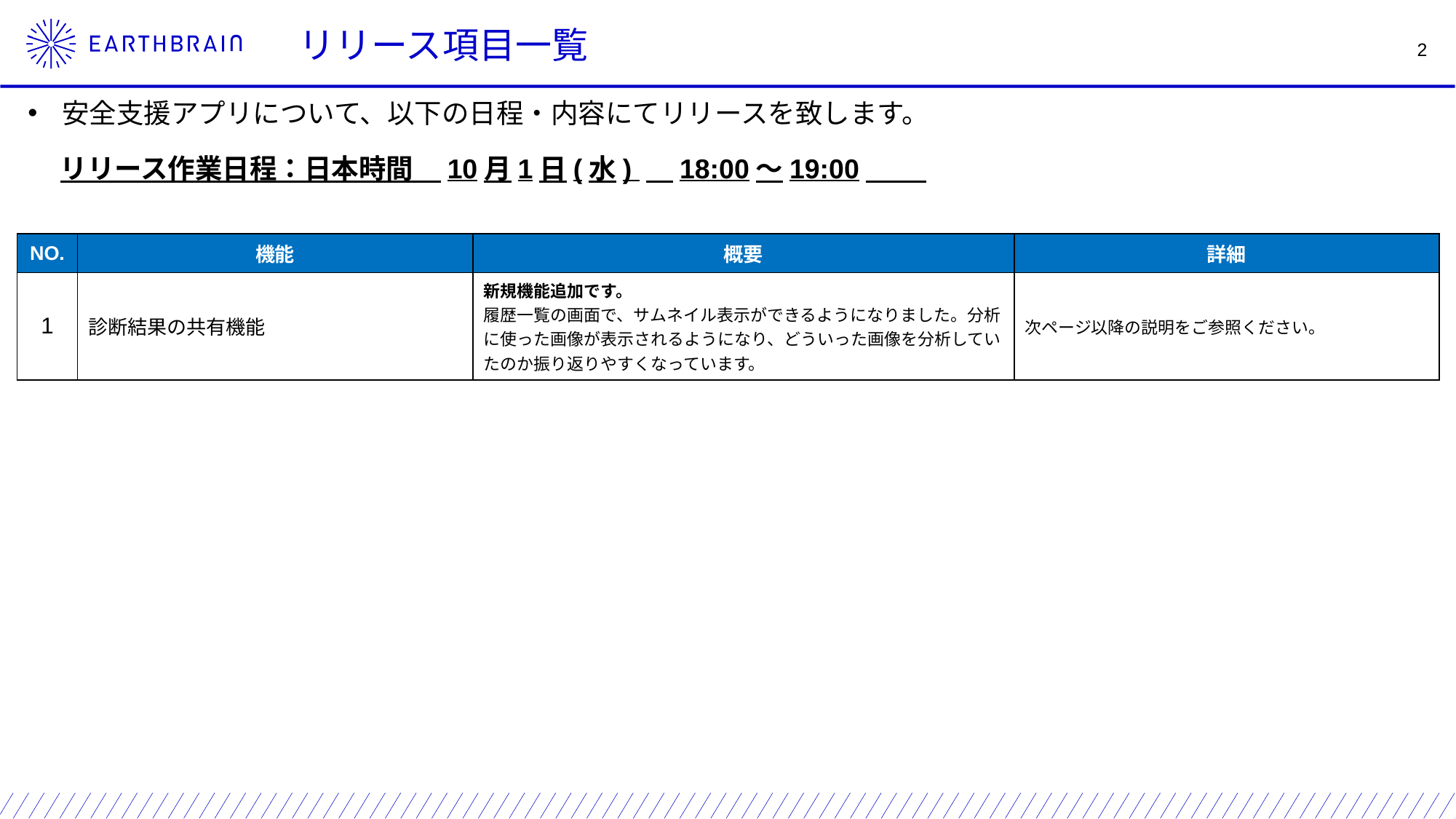

リリース項目一覧
安全支援アプリについて、以下の日程・内容にてリリースを致します。
リリース作業日程：日本時間　10月1日(水) 　18:00～19:00
| NO. | 機能 | 概要 | 詳細 |
| --- | --- | --- | --- |
| 1 | 診断結果の共有機能 | 新規機能追加です。 履歴一覧の画面で、サムネイル表示ができるようになりました。分析に使った画像が表示されるようになり、どういった画像を分析していたのか振り返りやすくなっています。 | 次ページ以降の説明をご参照ください。 |